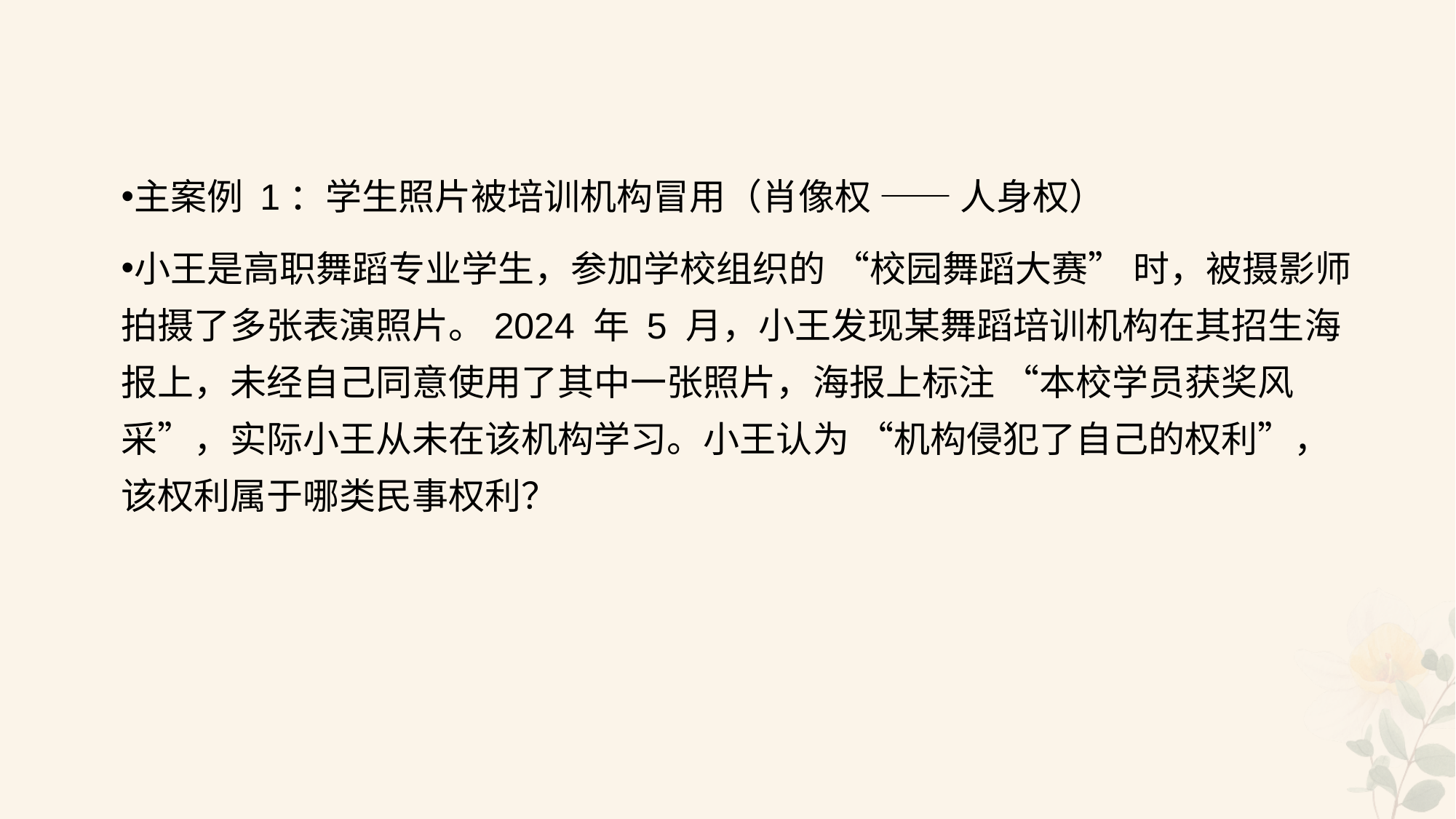

#
主案例 1：学生照片被培训机构冒用（肖像权 —— 人身权）
小王是高职舞蹈专业学生，参加学校组织的 “校园舞蹈大赛” 时，被摄影师拍摄了多张表演照片。2024 年 5 月，小王发现某舞蹈培训机构在其招生海报上，未经自己同意使用了其中一张照片，海报上标注 “本校学员获奖风采”，实际小王从未在该机构学习。小王认为 “机构侵犯了自己的权利”，该权利属于哪类民事权利？